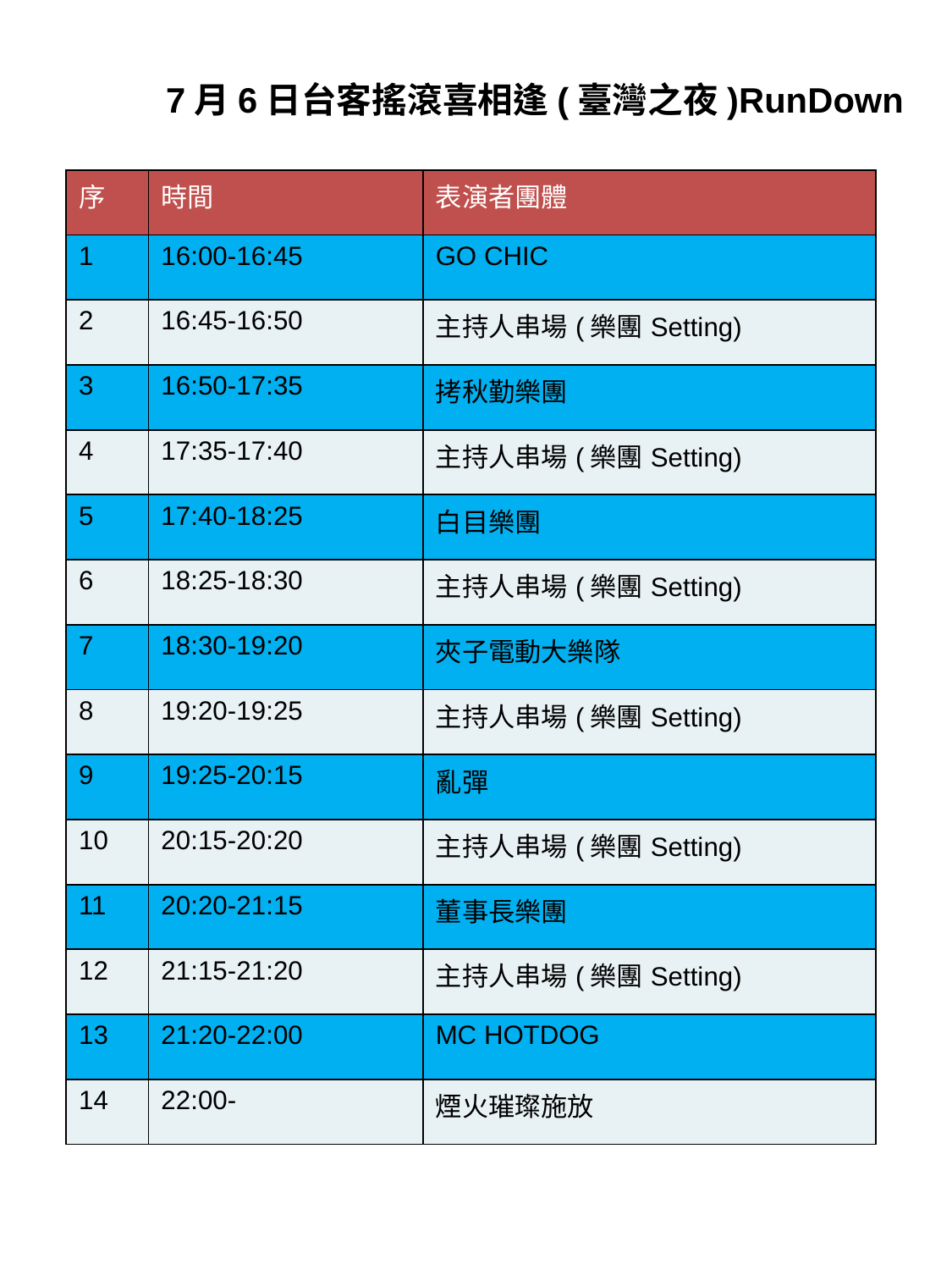

7月6日台客搖滾喜相逢(臺灣之夜)RunDown

| 序 | 時間 | 表演者團體 |
| --- | --- | --- |
| 1 | 16:00-16:45 | GO CHIC |
| 2 | 16:45-16:50 | 主持人串場(樂團Setting) |
| 3 | 16:50-17:35 | 拷秋勤樂團 |
| 4 | 17:35-17:40 | 主持人串場(樂團Setting) |
| 5 | 17:40-18:25 | 白目樂團 |
| 6 | 18:25-18:30 | 主持人串場(樂團Setting) |
| 7 | 18:30-19:20 | 夾子電動大樂隊 |
| 8 | 19:20-19:25 | 主持人串場(樂團Setting) |
| 9 | 19:25-20:15 | 亂彈 |
| 10 | 20:15-20:20 | 主持人串場(樂團Setting) |
| 11 | 20:20-21:15 | 董事長樂團 |
| 12 | 21:15-21:20 | 主持人串場(樂團Setting) |
| 13 | 21:20-22:00 | MC HOTDOG |
| 14 | 22:00- | 煙火璀璨施放 |